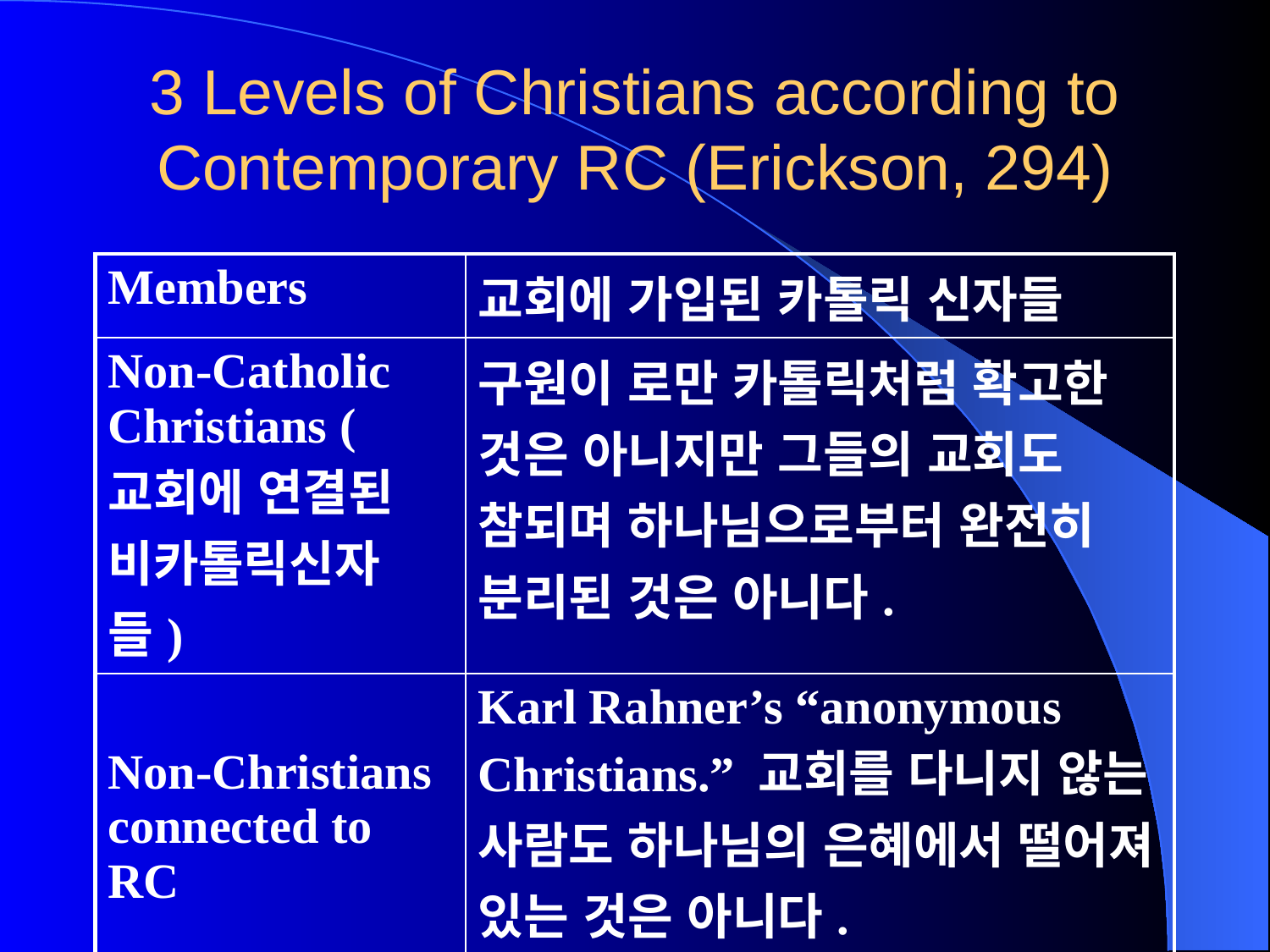

# 3 Levels of Christians according to Contemporary RC (Erickson, 294)
| Members | 교회에 가입된 카톨릭 신자들 |
| --- | --- |
| Non-Catholic Christians (교회에 연결된 비카톨릭신자들) | 구원이 로만 카톨릭처럼 확고한 것은 아니지만 그들의 교회도 참되며 하나님으로부터 완전히 분리된 것은 아니다. |
| Non-Christians connected to RC | Karl Rahner’s “anonymous Christians.” 교회를 다니지 않는 사람도 하나님의 은혜에서 떨어져 있는 것은 아니다. |